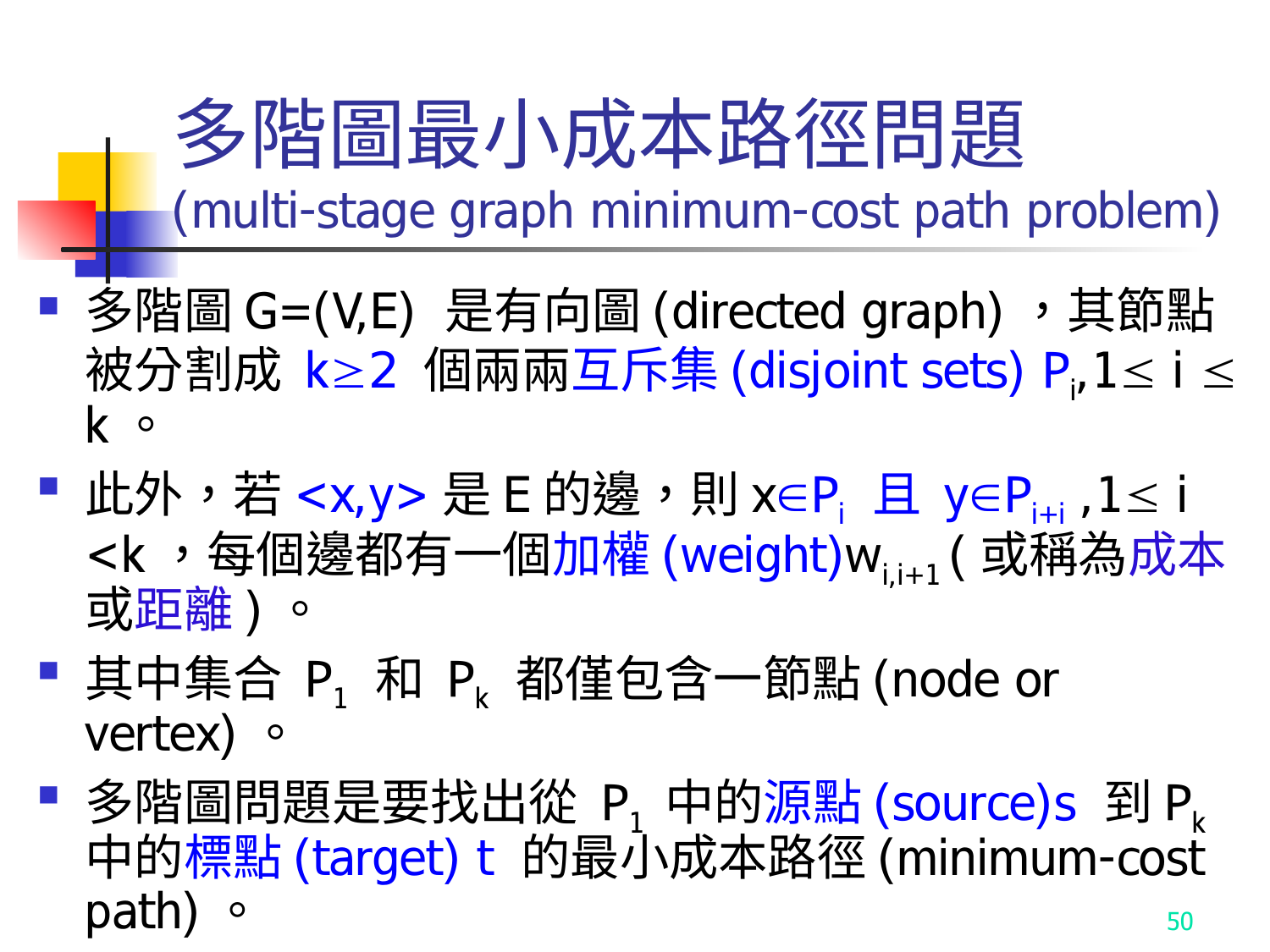

# 多階圖最小成本路徑問題 (multi-stage graph minimum-cost path problem)
多階圖G=(V,E) 是有向圖(directed graph)，其節點被分割成 k≥2 個兩兩互斥集(disjoint sets) Pi,1≤ i ≤ k。
此外，若<x,y>是E的邊，則x∈Pi 且 y∈Pi+i ,1≤ i <k，每個邊都有一個加權(weight)wi,i+1 (或稱為成本或距離)。
其中集合 P1 和 Pk 都僅包含一節點(node or vertex)。
多階圖問題是要找出從 P1 中的源點(source)s 到Pk中的標點(target) t 的最小成本路徑(minimum-cost path)。
每一個集合Pi ,1≤ i ≤ k被定義為圖中的第i階(stage)。
50